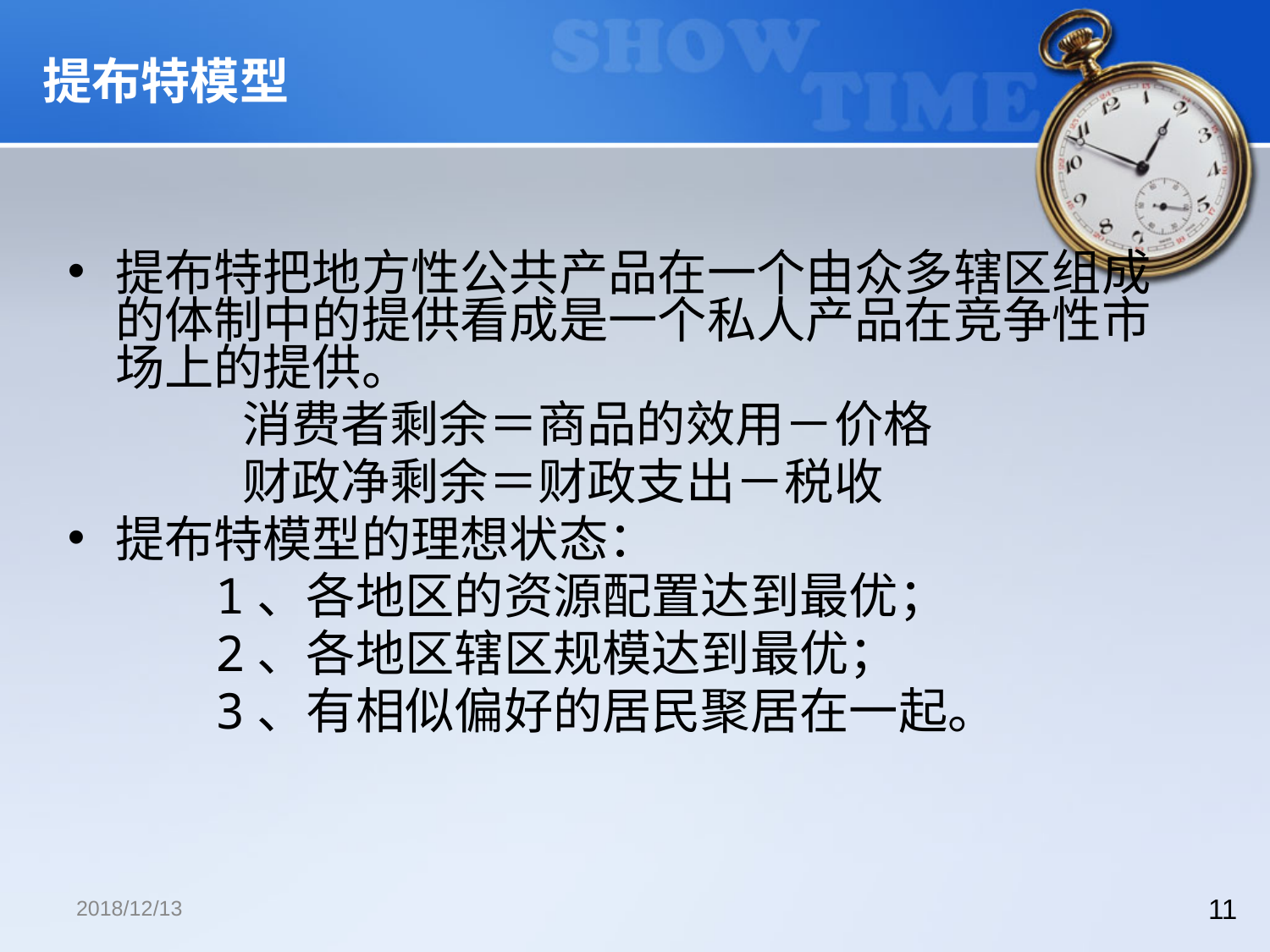

# 提布特模型
提布特把地方性公共产品在一个由众多辖区组成的体制中的提供看成是一个私人产品在竞争性市场上的提供。
		消费者剩余＝商品的效用－价格
		财政净剩余＝财政支出－税收
提布特模型的理想状态：
     1、各地区的资源配置达到最优；
     2、各地区辖区规模达到最优；
     3、有相似偏好的居民聚居在一起。
2018/12/13
11